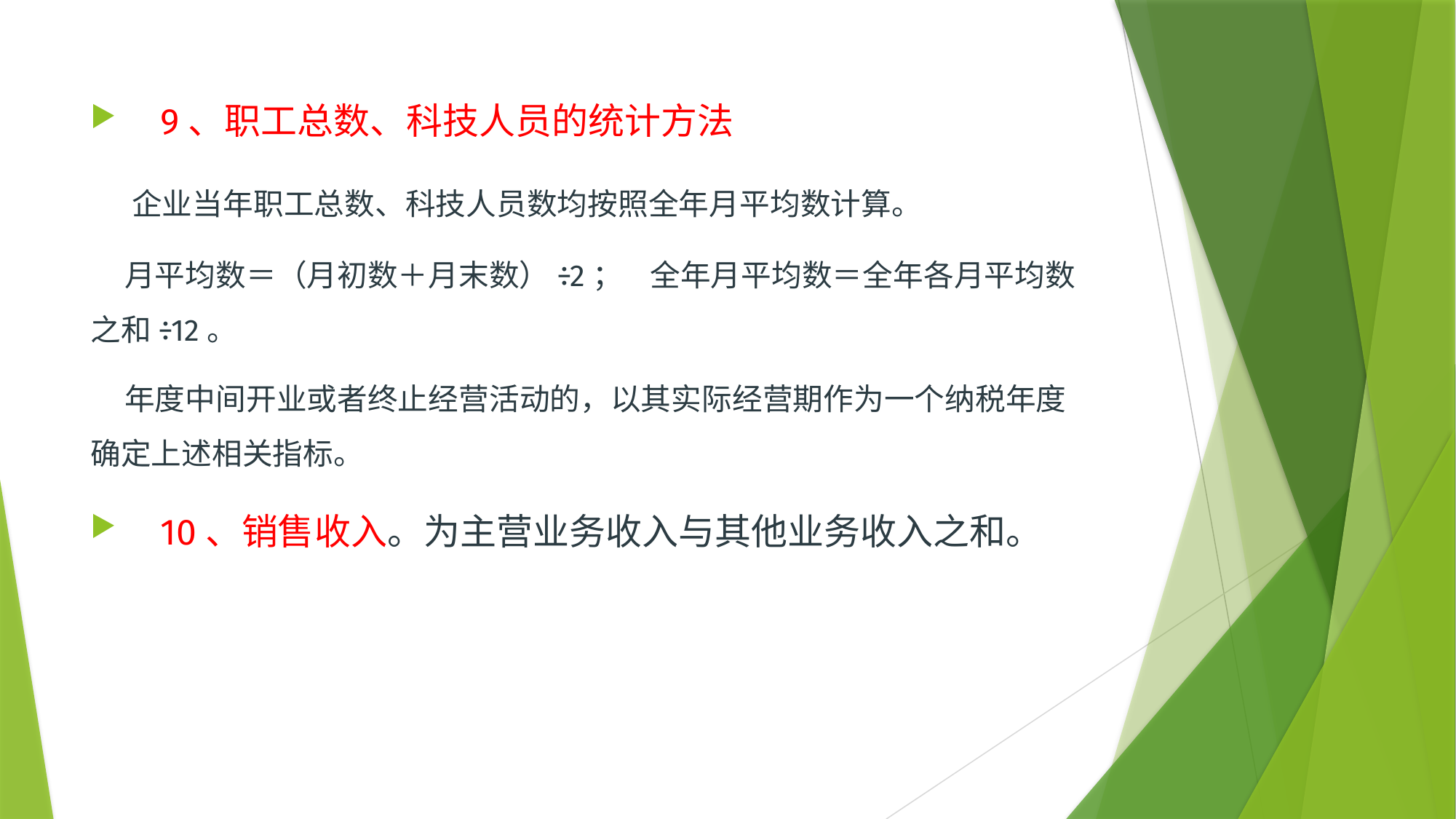

9、职工总数、科技人员的统计方法
    企业当年职工总数、科技人员数均按照全年月平均数计算。
    月平均数＝（月初数＋月末数）÷2；    全年月平均数＝全年各月平均数之和÷12。
    年度中间开业或者终止经营活动的，以其实际经营期作为一个纳税年度确定上述相关指标。
   10、销售收入。为主营业务收入与其他业务收入之和。